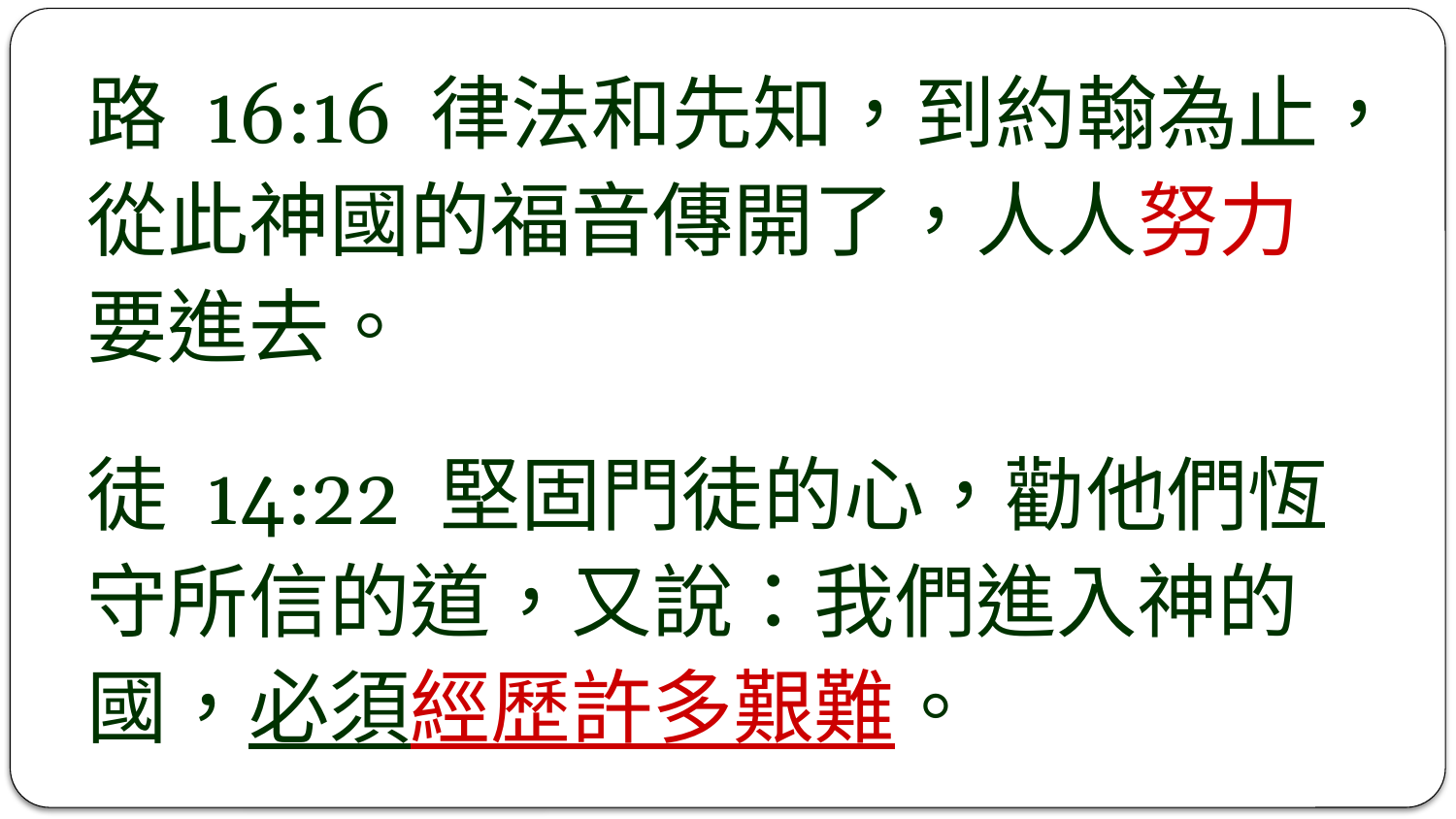

路 16:16 律法和先知，到約翰為止，從此神國的福音傳開了，人人努力要進去。
徒 14:22 堅固門徒的心，勸他們恆守所信的道，又說：我們進入神的國，必須經歷許多艱難。